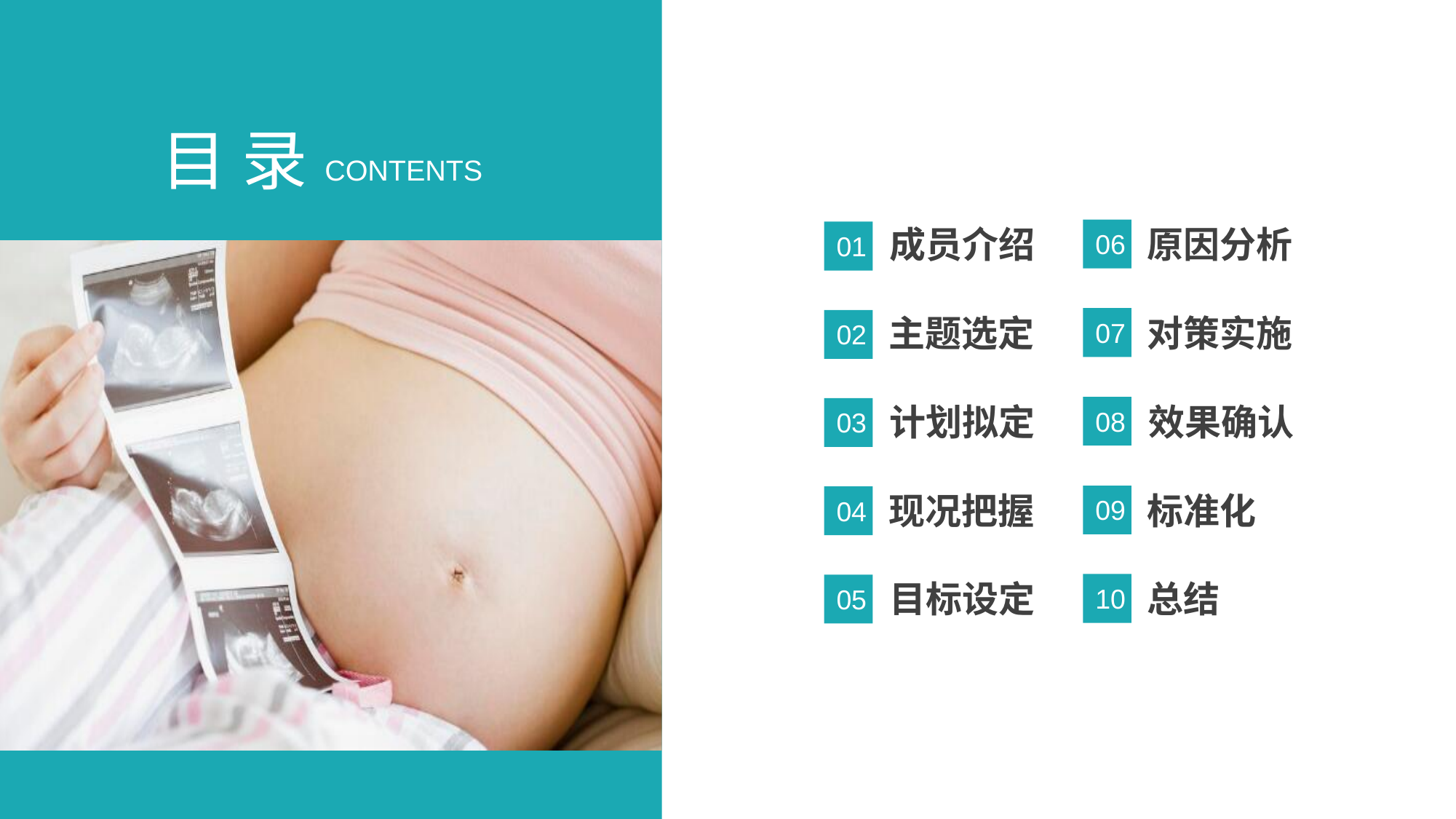

目 录
CONTENTS
成员介绍
原因分析

06

01

主题选定
对策实施

07

02
计划拟定
效果确认

08

03
现况把握
标准化

09

04
总结
目标设定

10

05